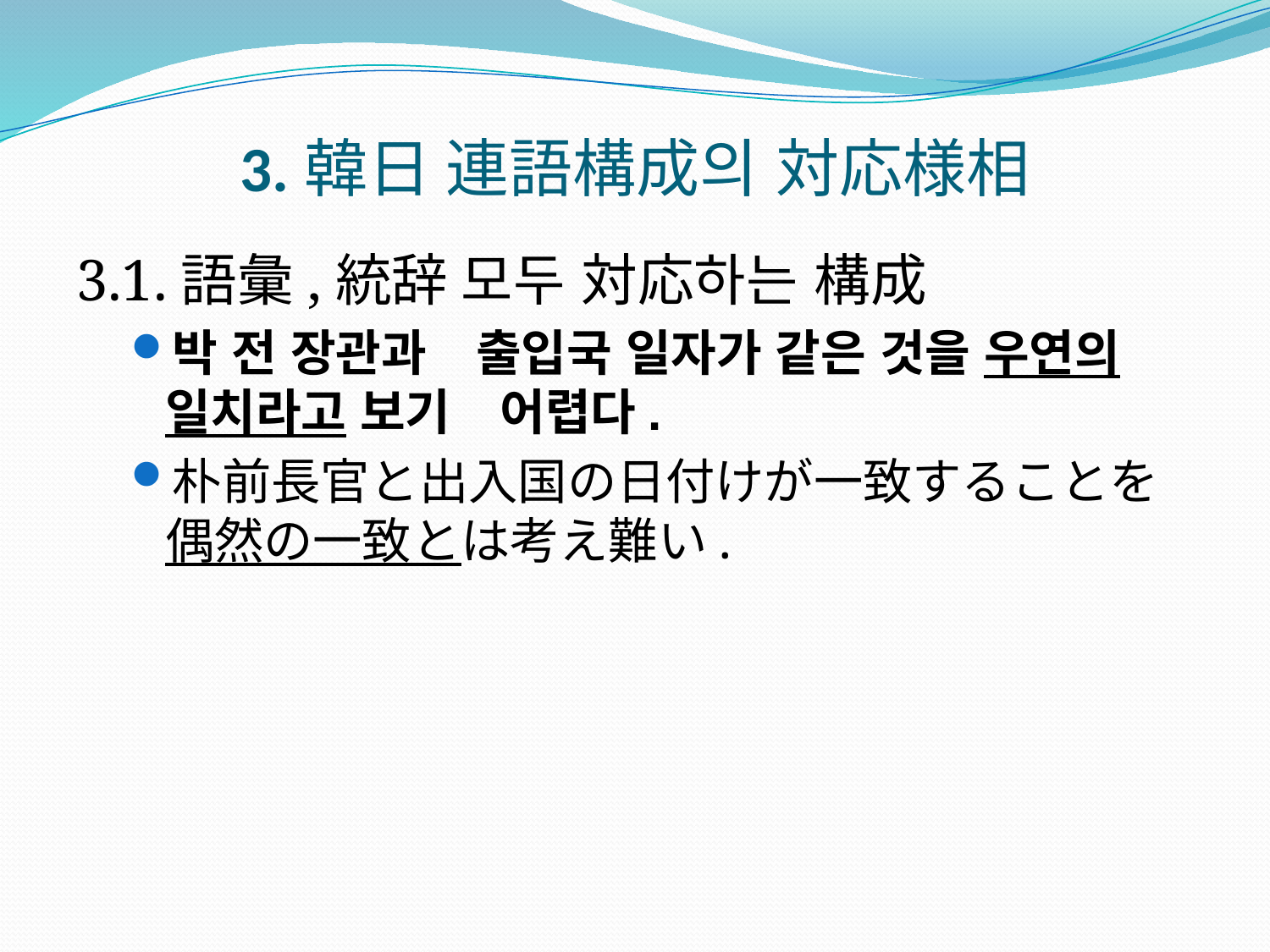

# 3.韓日 連語構成의 対応様相
3.1.語彙,統辞 모두 対応하는 構成
박 전 장관과　출입국 일자가 같은 것을 우연의 일치라고 보기　어렵다.
朴前長官と出入国の日付けが一致することを偶然の一致とは考え難い.